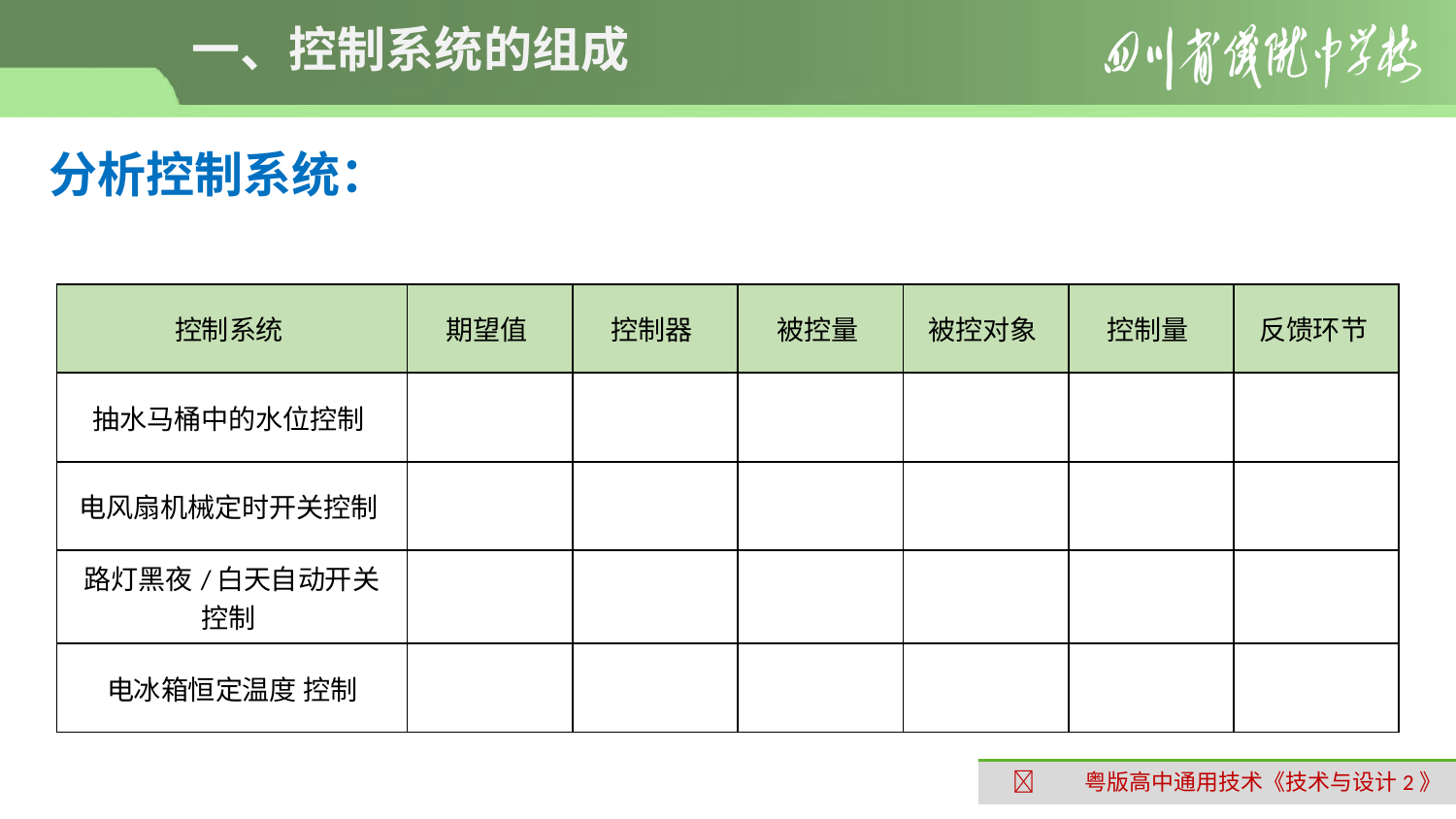

# 一、控制系统的组成
分析控制系统：
| 控制系统 | 期望值 | 控制器 | 被控量 | 被控对象 | 控制量 | 反馈环节 |
| --- | --- | --- | --- | --- | --- | --- |
| 抽水马桶中的水位控制 | 设定水位 | 浮球连杆 | 水位高度 | 阀门 | 水流量 | 浮球 |
| 电风扇机械定时开关控制 | 设定时间 | 定时器 | 风 | 电机 | 电流 | 无 |
| 路灯黑夜/白天自动开关控制 | 开、关 | 电子电路 | 亮、灭 | 灯 | 电流 | 无 |
| 电冰箱恒定温度 控制 | 设定温度 | 电子电路 | 温度 | 压缩机 | 电流 | 温度传感器 |